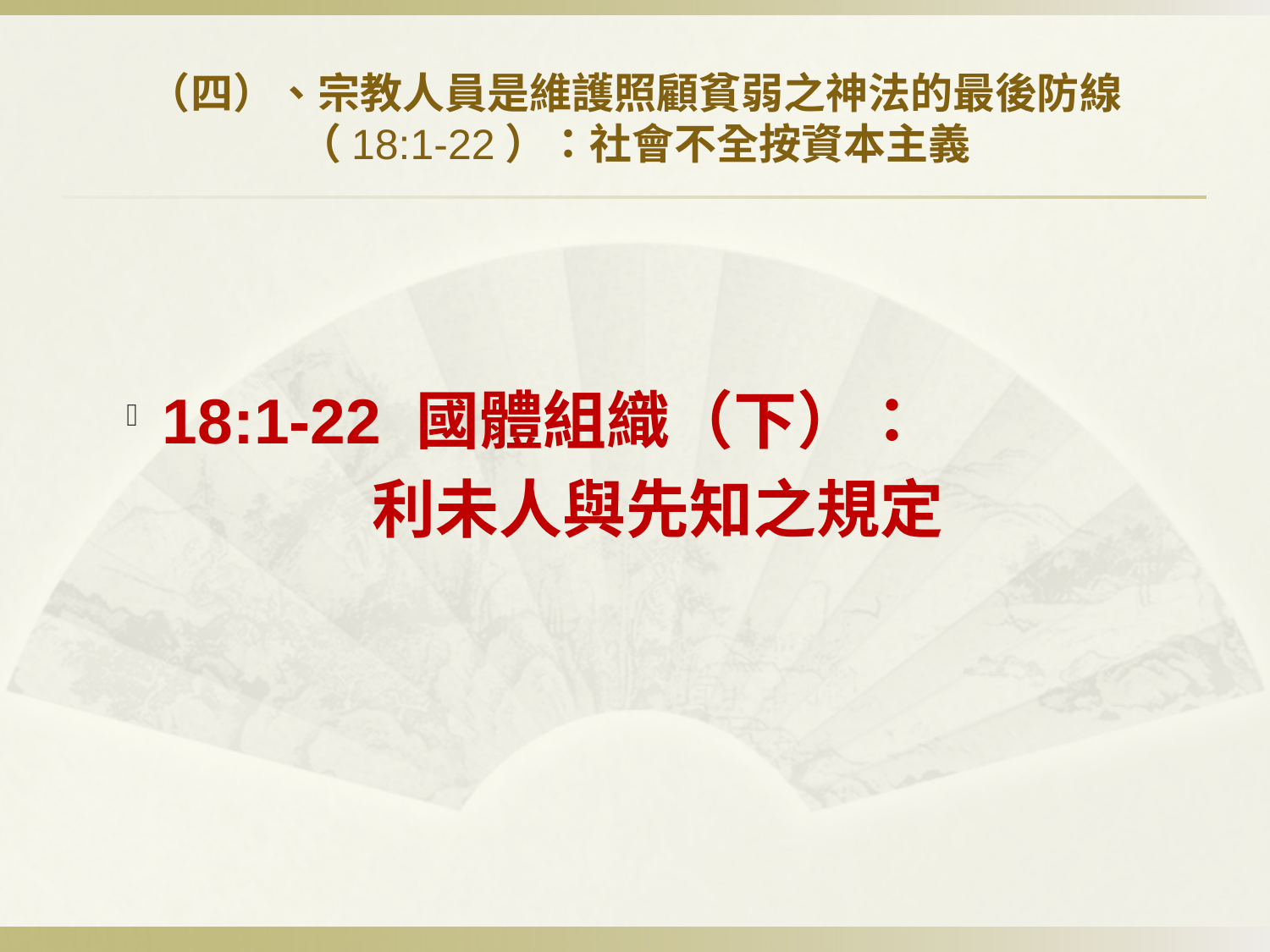

# （四）、宗教人員是維護照顧貧弱之神法的最後防線 （18:1-22）：社會不全按資本主義

18:1-22	國體組織（下）：
                利未人與先知之規定